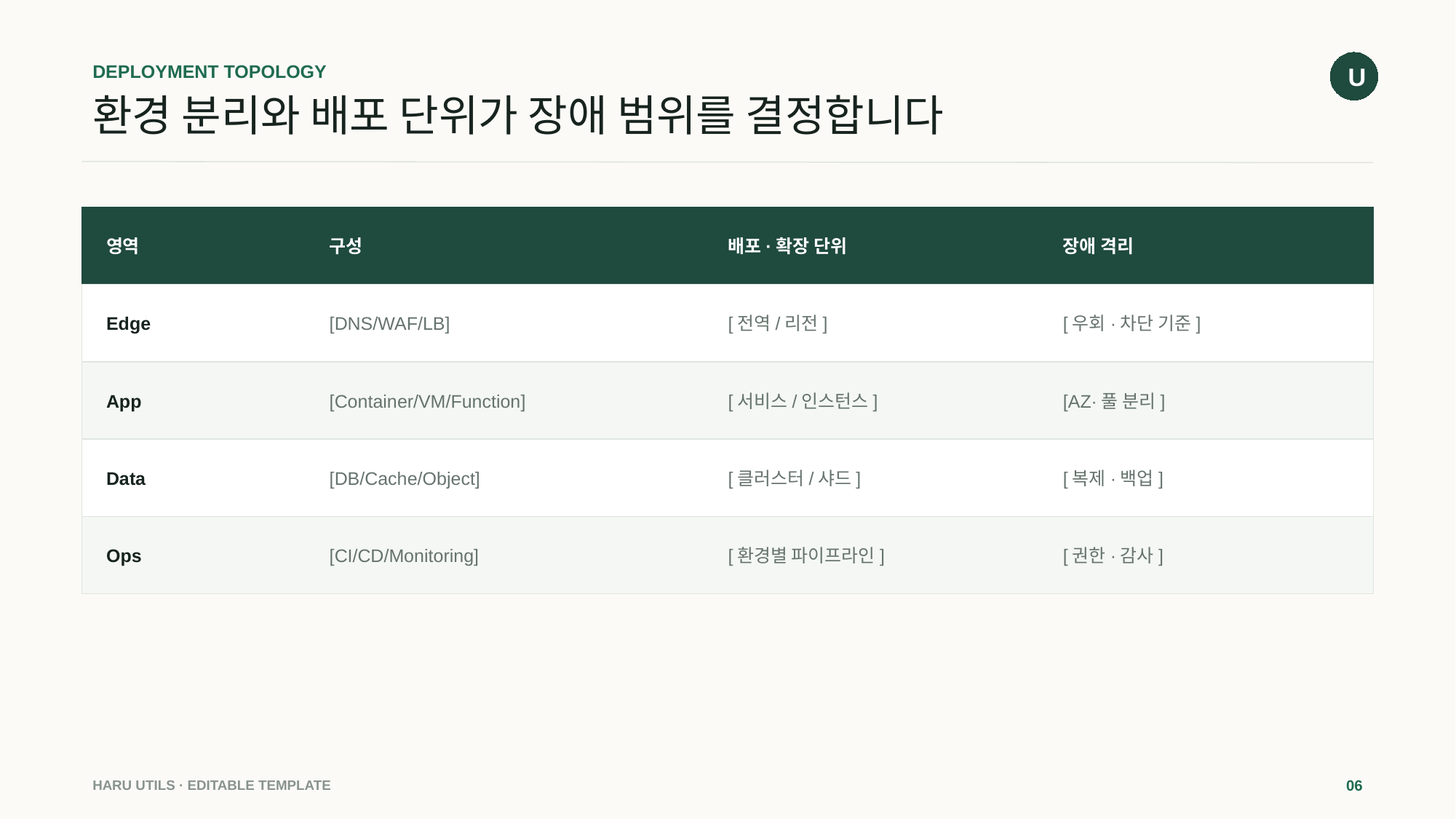

U
DEPLOYMENT TOPOLOGY
# 환경 분리와 배포 단위가 장애 범위를 결정합니다

영역
구성
배포·확장 단위
장애 격리

Edge
[DNS/WAF/LB]
[전역/리전]
[우회·차단 기준]

App
[Container/VM/Function]
[서비스/인스턴스]
[AZ·풀 분리]

Data
[DB/Cache/Object]
[클러스터/샤드]
[복제·백업]

Ops
[CI/CD/Monitoring]
[환경별 파이프라인]
[권한·감사]
HARU UTILS · EDITABLE TEMPLATE
06